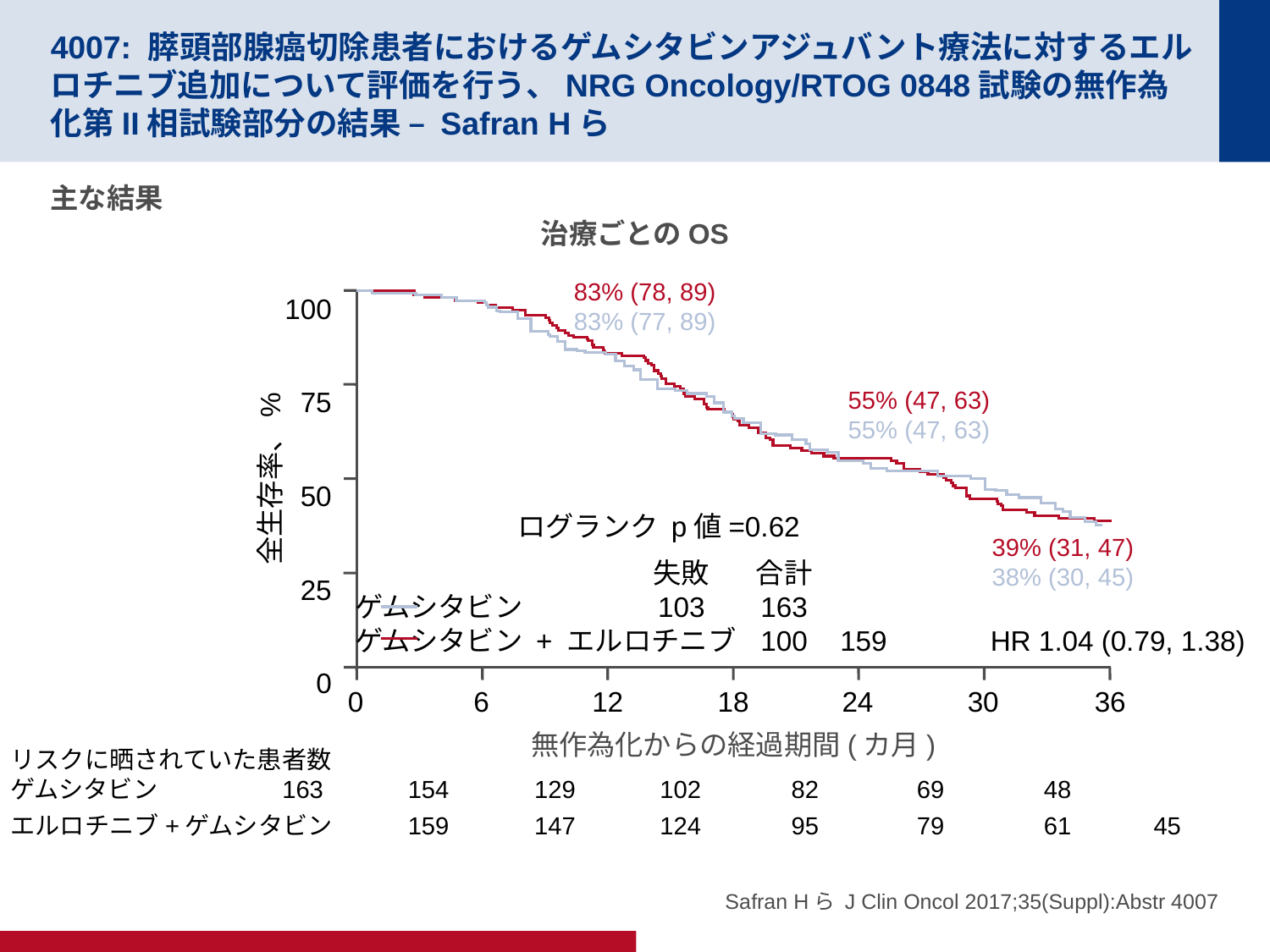

# 4007: 膵頭部腺癌切除患者におけるゲムシタビンアジュバント療法に対するエルロチニブ追加について評価を行う、NRG Oncology/RTOG 0848試験の無作為化第II相試験部分の結果 – Safran Hら
主な結果
治療ごとのOS
100
75
50
25
0
83% (78, 89)
83% (77, 89)

55% (47, 63)
55% (47, 63)
全生存率、%
ログランク p値=0.62
39% (31, 47)
38% (30, 45)
	失敗	合計
ゲムシタビン	103	163
ゲムシタビン + エルロチニブ	100	159	HR 1.04 (0.79, 1.38)
	0	6	12	18	24	30	36
無作為化からの経過期間(カ月)
リスクに晒されていた患者数
ゲムシタビン	163	154	129	102	82	69	48
エルロチニブ+ゲムシタビン	159	147	124	95	79	61	45
Safran Hら J Clin Oncol 2017;35(Suppl):Abstr 4007